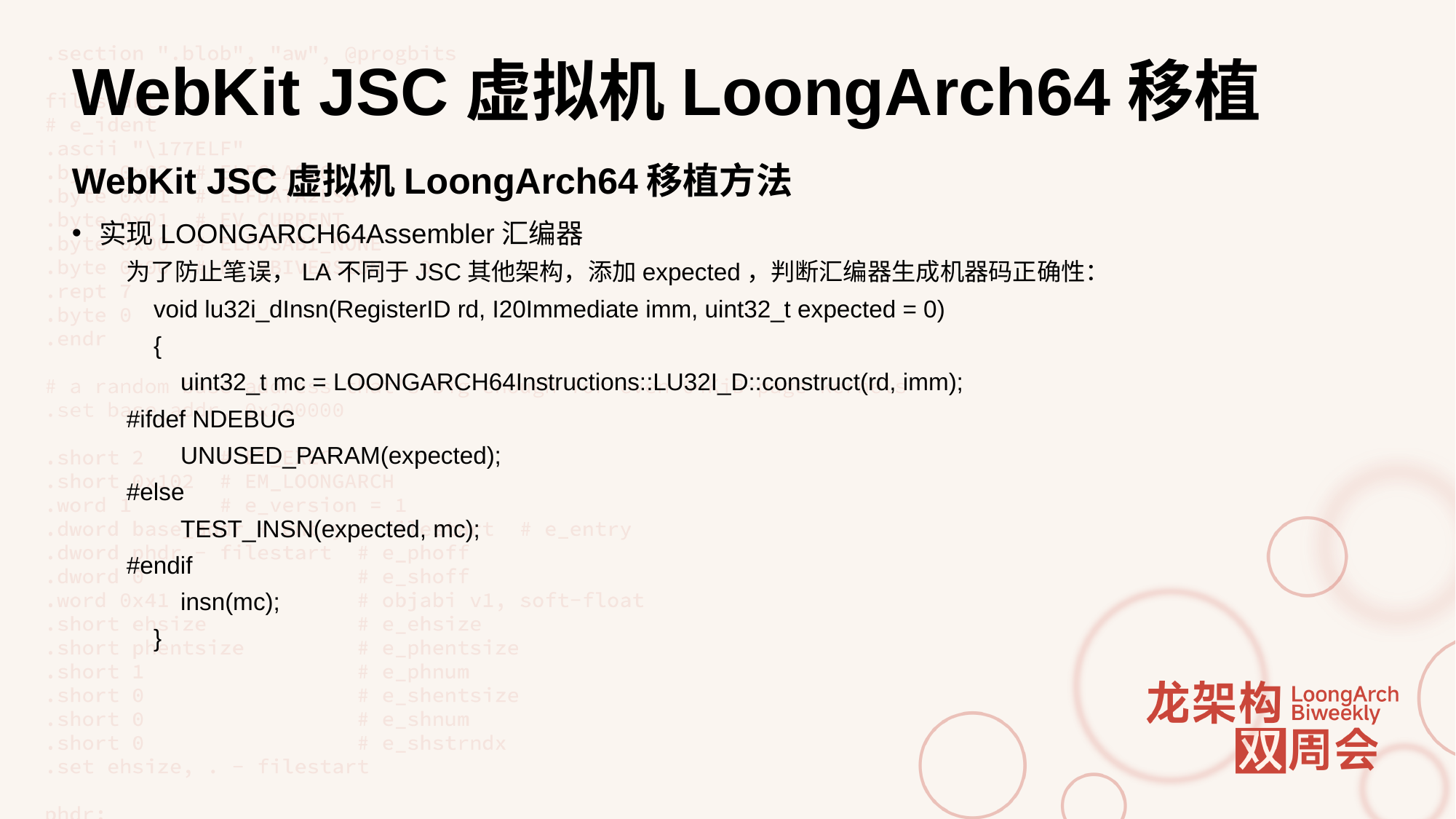

# WebKit JSC虚拟机LoongArch64移植
WebKit JSC虚拟机LoongArch64移植方法
实现LOONGARCH64Assembler汇编器
为了防止笔误，LA不同于JSC其他架构，添加expected，判断汇编器生成机器码正确性：
    void lu32i_dInsn(RegisterID rd, I20Immediate imm, uint32_t expected = 0)
    {
        uint32_t mc = LOONGARCH64Instructions::LU32I_D::construct(rd, imm);
#ifdef NDEBUG
        UNUSED_PARAM(expected);
#else
        TEST_INSN(expected, mc);
#endif
        insn(mc);
    }